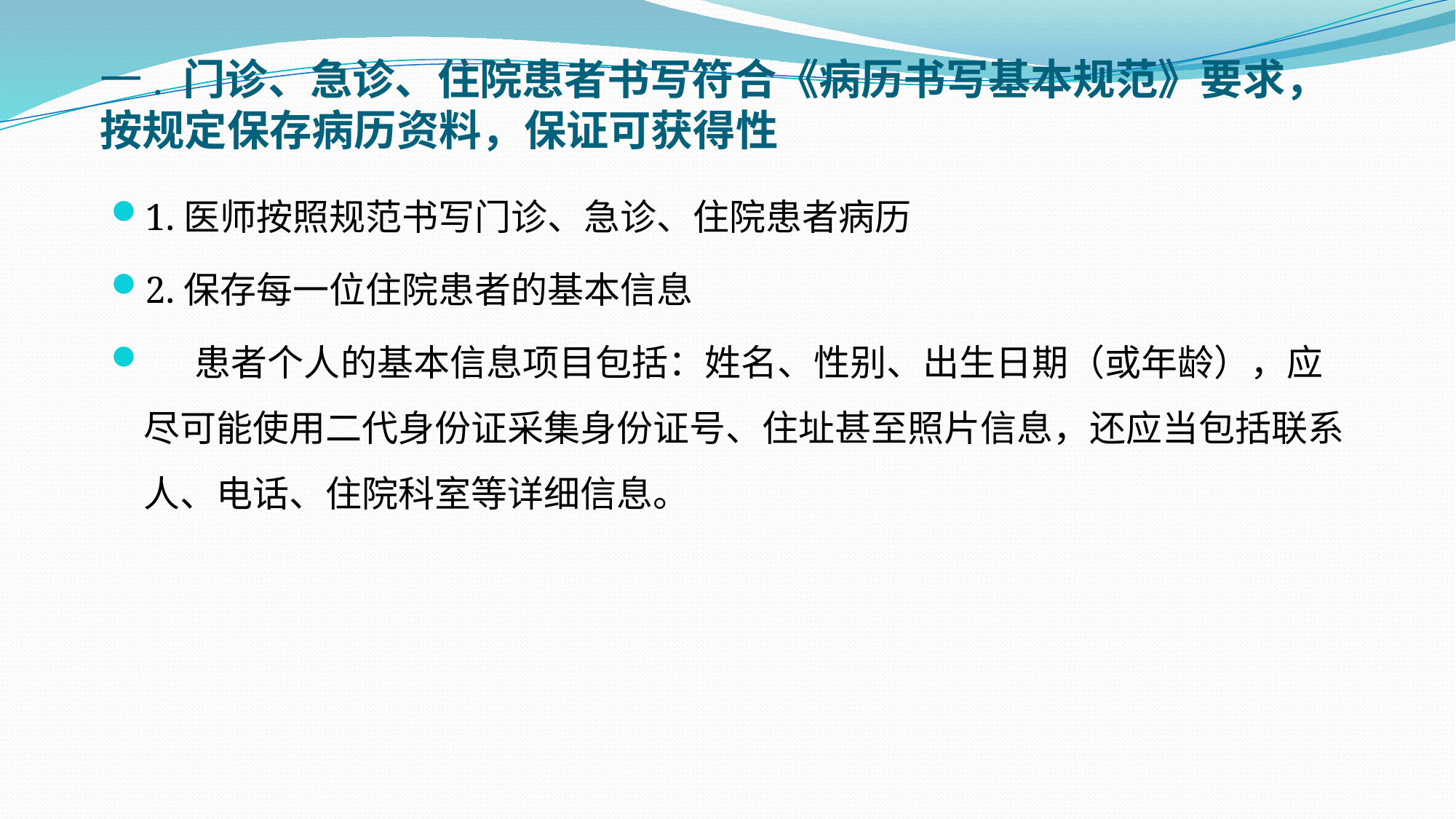

# 一. 门诊、急诊、住院患者书写符合《病历书写基本规范》要求，按规定保存病历资料，保证可获得性
1.医师按照规范书写门诊、急诊、住院患者病历
2.保存每一位住院患者的基本信息
     患者个人的基本信息项目包括：姓名、性别、出生日期（或年龄），应尽可能使用二代身份证采集身份证号、住址甚至照片信息，还应当包括联系人、电话、住院科室等详细信息。